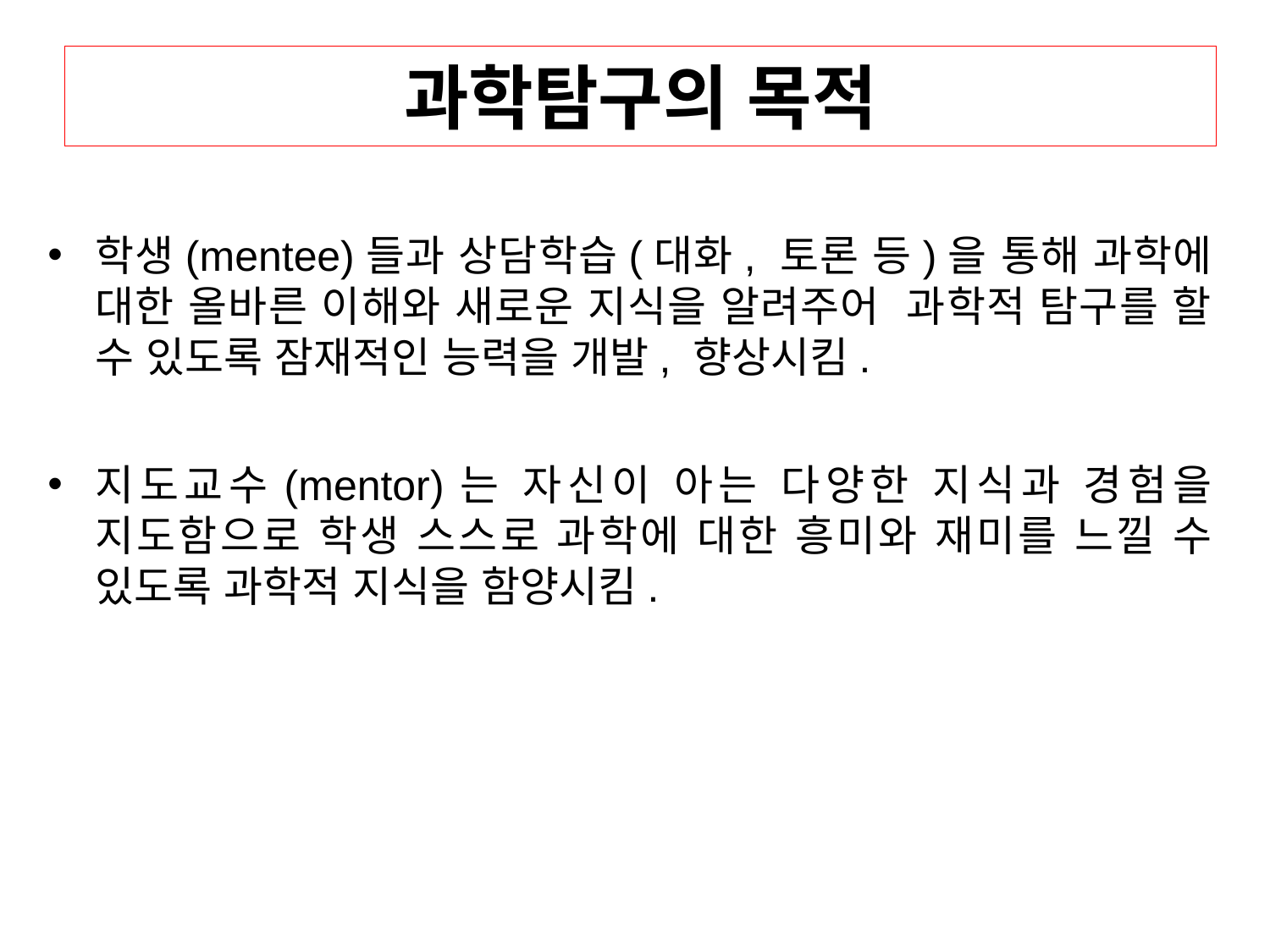

# 과학탐구의 목적
학생(mentee)들과 상담학습(대화, 토론 등)을 통해 과학에 대한 올바른 이해와 새로운 지식을 알려주어  과학적 탐구를 할 수 있도록 잠재적인 능력을 개발, 향상시킴.

지도교수(mentor)는 자신이 아는 다양한 지식과 경험을 지도함으로 학생 스스로 과학에 대한 흥미와 재미를 느낄 수 있도록 과학적 지식을 함양시킴.